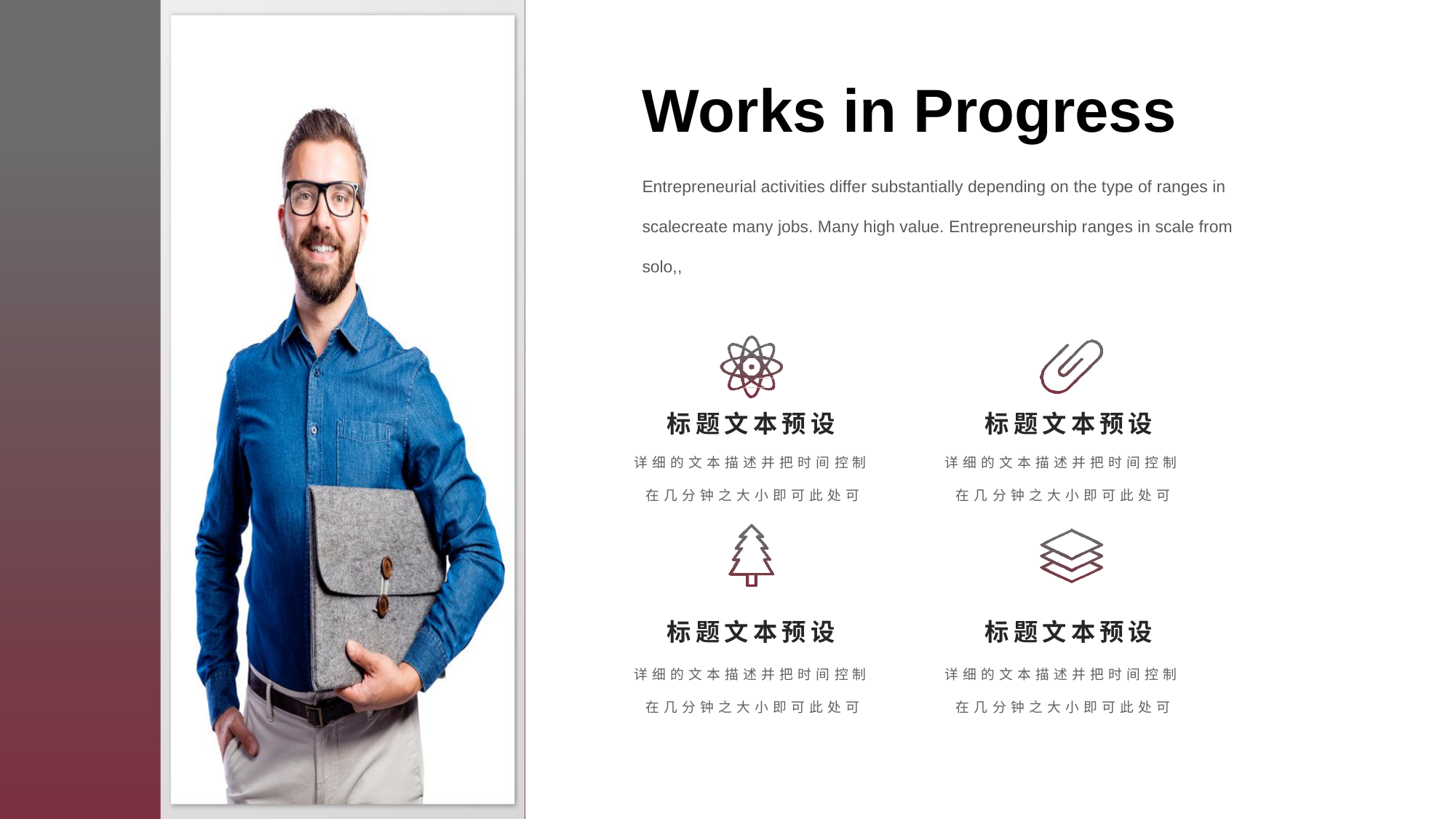

Works in Progress
Entrepreneurial activities differ substantially depending on the type of ranges in scalecreate many jobs. Many high value. Entrepreneurship ranges in scale from solo,,

标题文本预设
标题文本预设
详细的文本描述并把时间控制在几分钟之大小即可此处可
详细的文本描述并把时间控制在几分钟之大小即可此处可

标题文本预设
标题文本预设
详细的文本描述并把时间控制在几分钟之大小即可此处可
详细的文本描述并把时间控制在几分钟之大小即可此处可